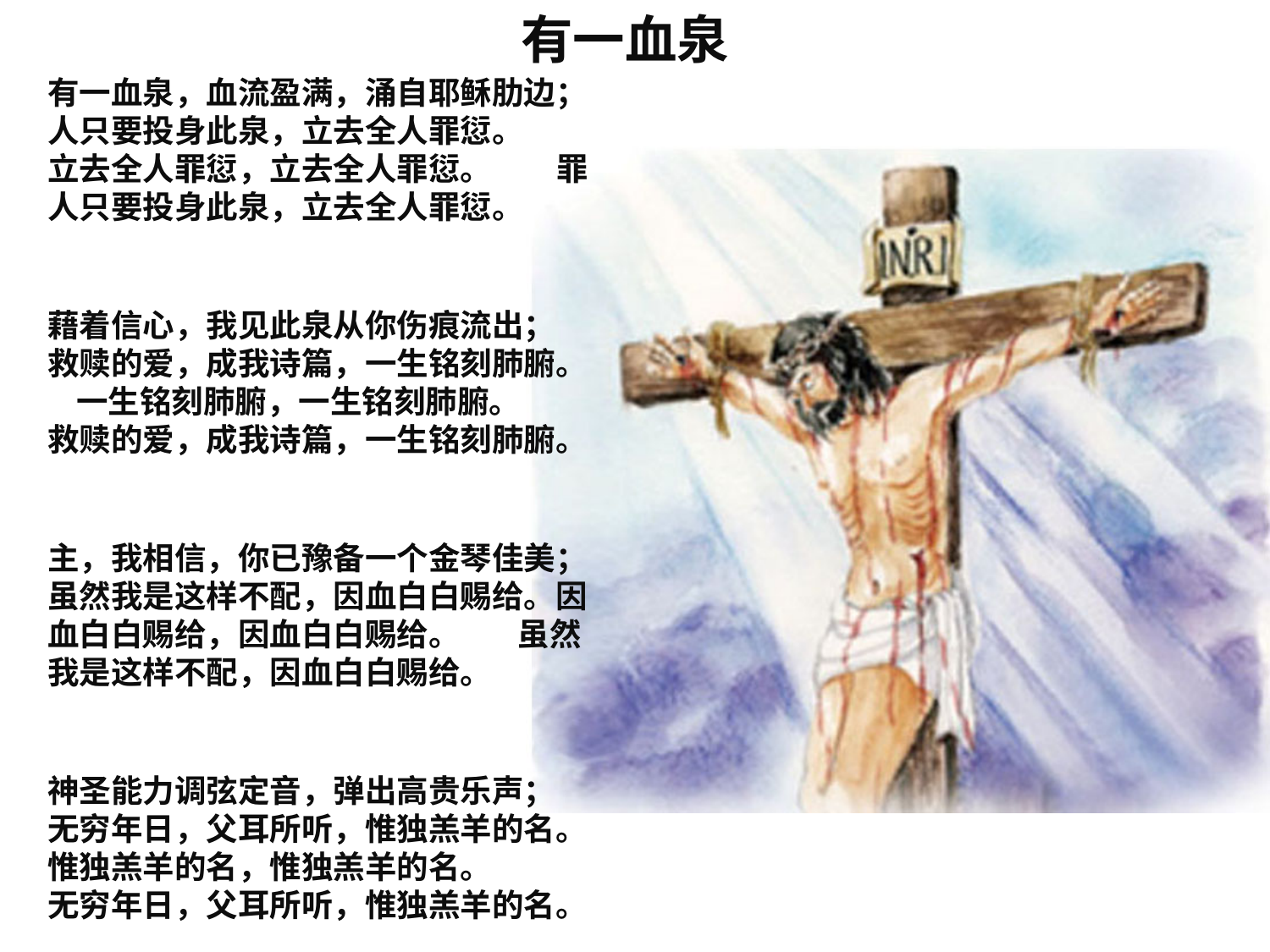

# 有一血泉
有一血泉，血流盈满，涌自耶稣肋边；人只要投身此泉，立去全人罪愆。       立去全人罪愆，立去全人罪愆。         罪人只要投身此泉，立去全人罪愆。

藉着信心，我见此泉从你伤痕流出； 救赎的爱，成我诗篇，一生铭刻肺腑。     一生铭刻肺腑，一生铭刻肺腑。         救赎的爱，成我诗篇，一生铭刻肺腑。

主，我相信，你已豫备一个金琴佳美；虽然我是这样不配，因血白白赐给。因血白白赐给，因血白白赐给。        虽然我是这样不配，因血白白赐给。

神圣能力调弦定音，弹出高贵乐声；  无穷年日，父耳所听，惟独羔羊的名。惟独羔羊的名，惟独羔羊的名。           无穷年日，父耳所听，惟独羔羊的名。